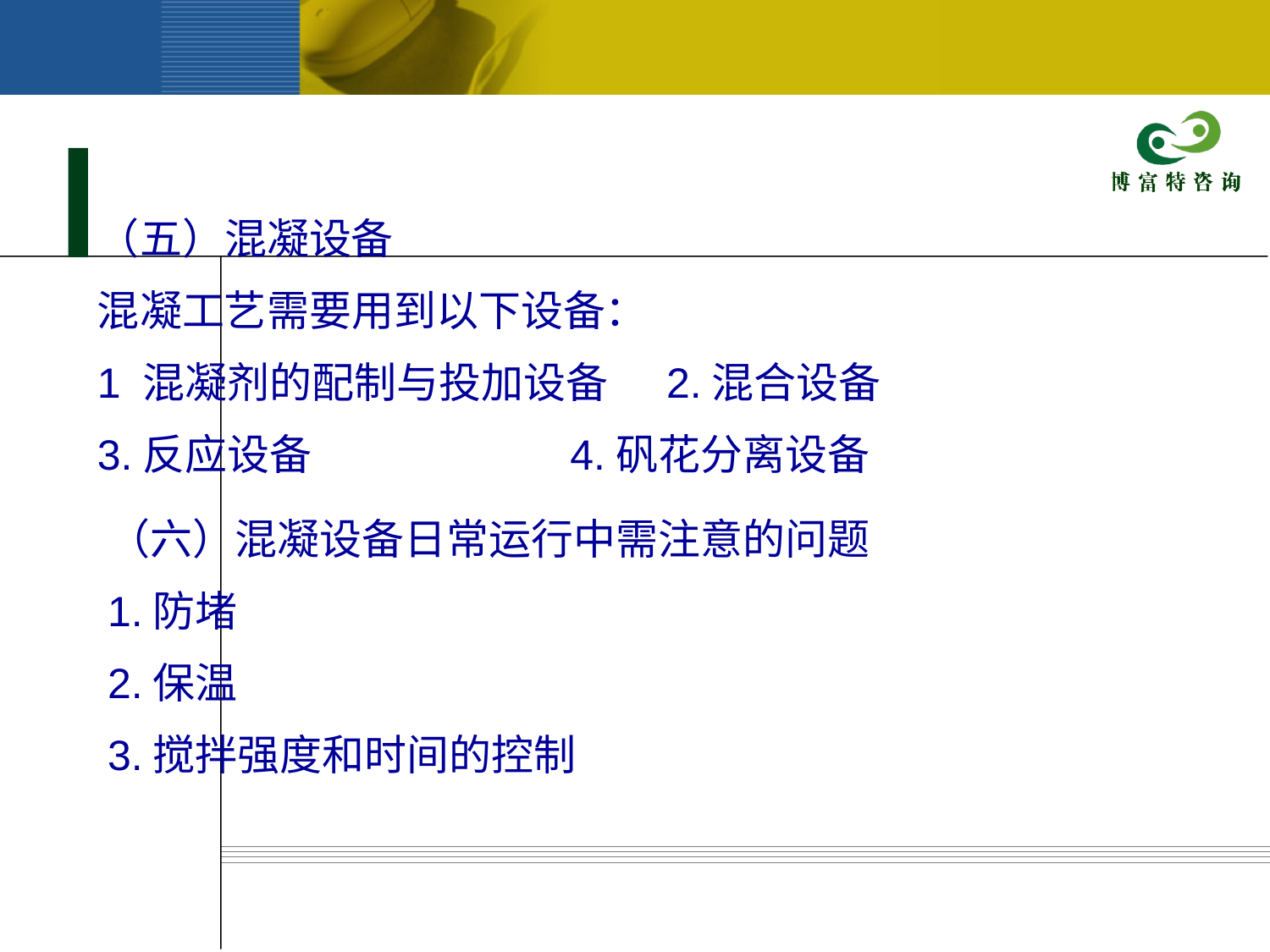

（五）混凝设备
混凝工艺需要用到以下设备：
1 混凝剂的配制与投加设备     2.混合设备
3.反应设备                          4.矾花分离设备
（六）混凝设备日常运行中需注意的问题
1.防堵
2.保温
3.搅拌强度和时间的控制